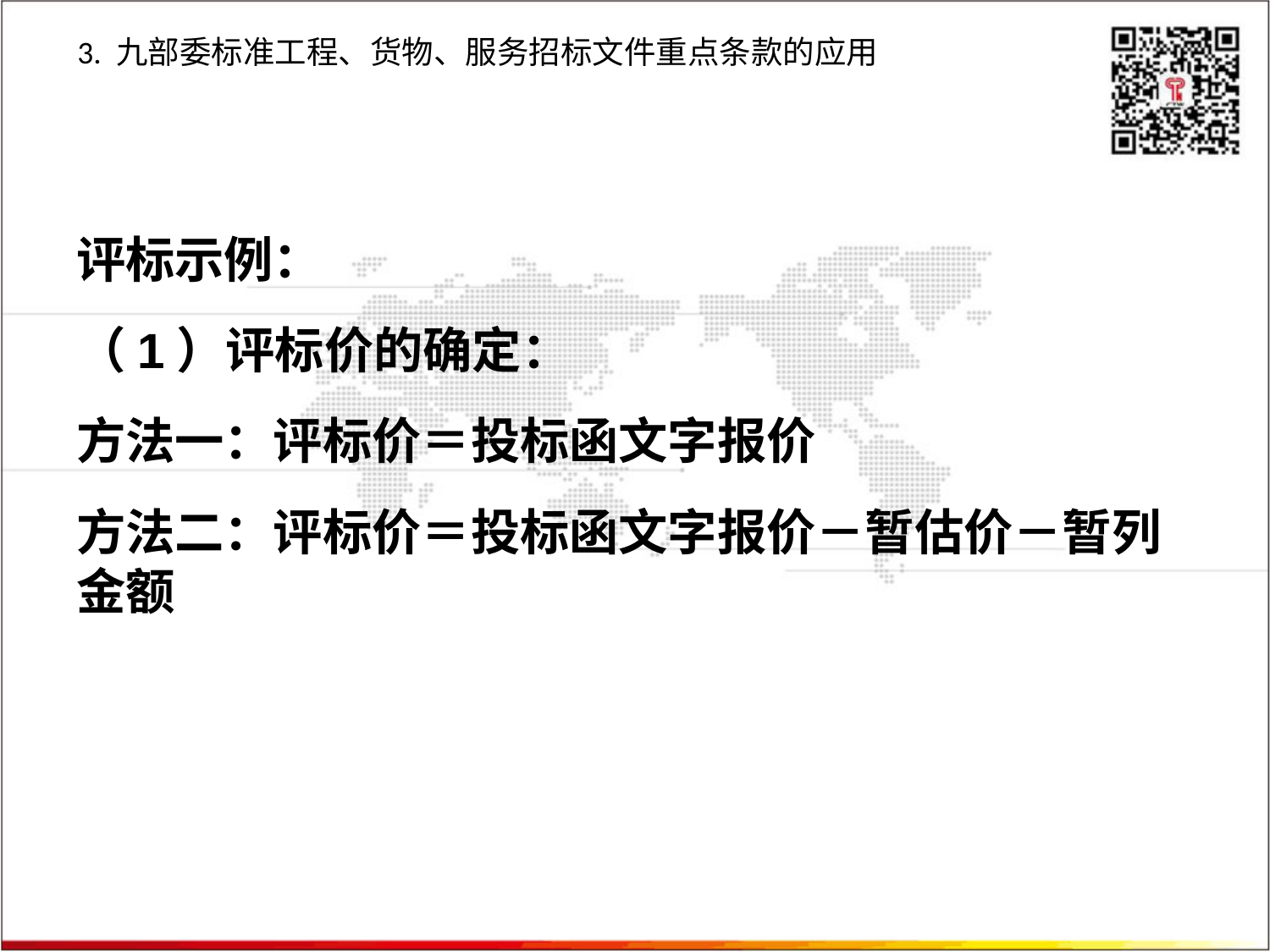

3. 九部委标准工程、货物、服务招标文件重点条款的应用
评标示例：
（1）评标价的确定：
方法一：评标价＝投标函文字报价
方法二：评标价＝投标函文字报价－暂估价－暂列金额